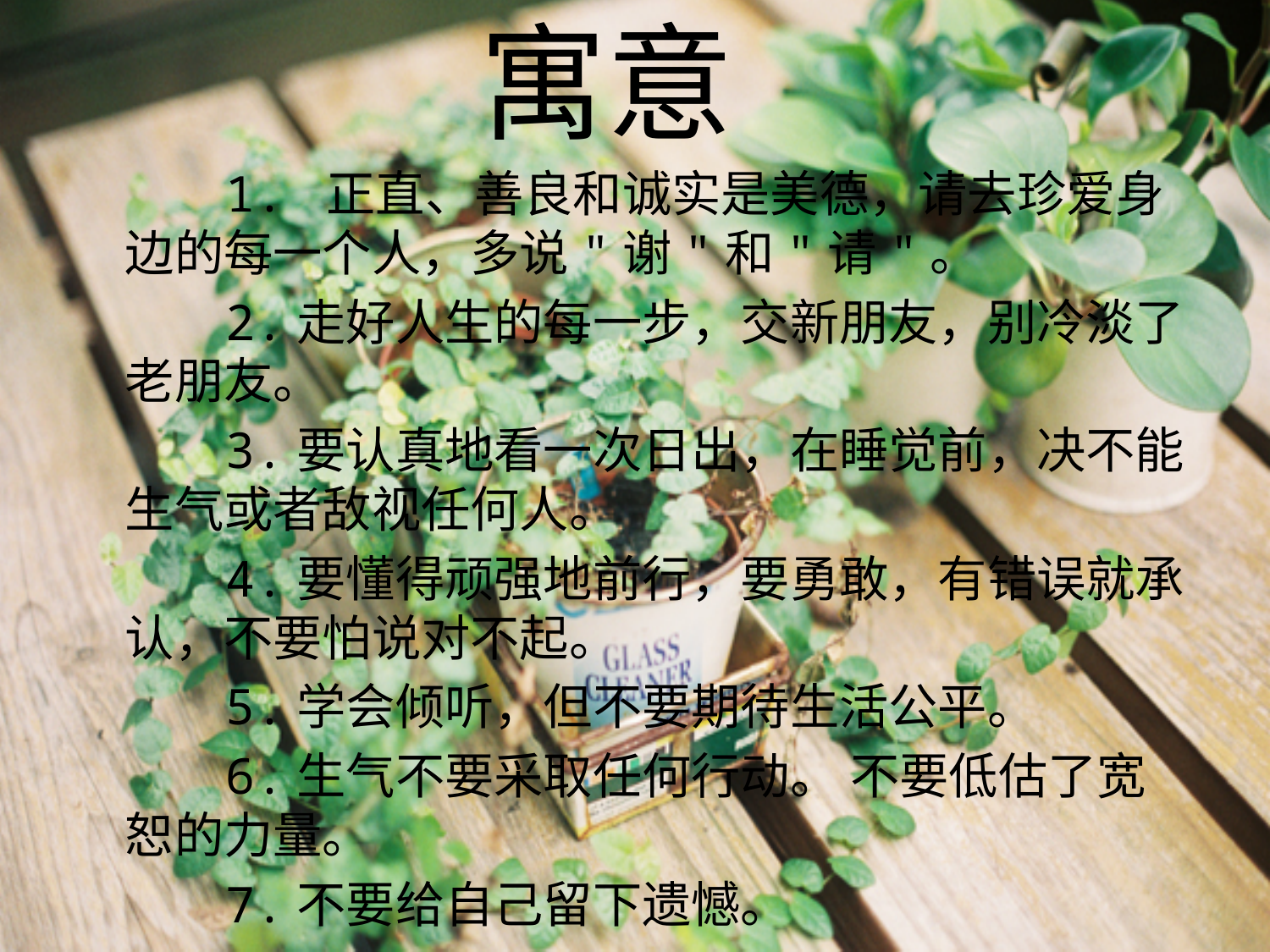

# 寓意
     1. 正直、善良和诚实是美德，请去珍爱身边的每一个人，多说"谢"和"请"。
     2.走好人生的每一步，交新朋友，别冷淡了老朋友。
     3.要认真地看一次日出，在睡觉前，决不能生气或者敌视任何人。
     4.要懂得顽强地前行，要勇敢，有错误就承认，不要怕说对不起。
     5.学会倾听，但不要期待生活公平。
     6.生气不要采取任何行动。 不要低估了宽恕的力量。
     7.不要给自己留下遗憾。